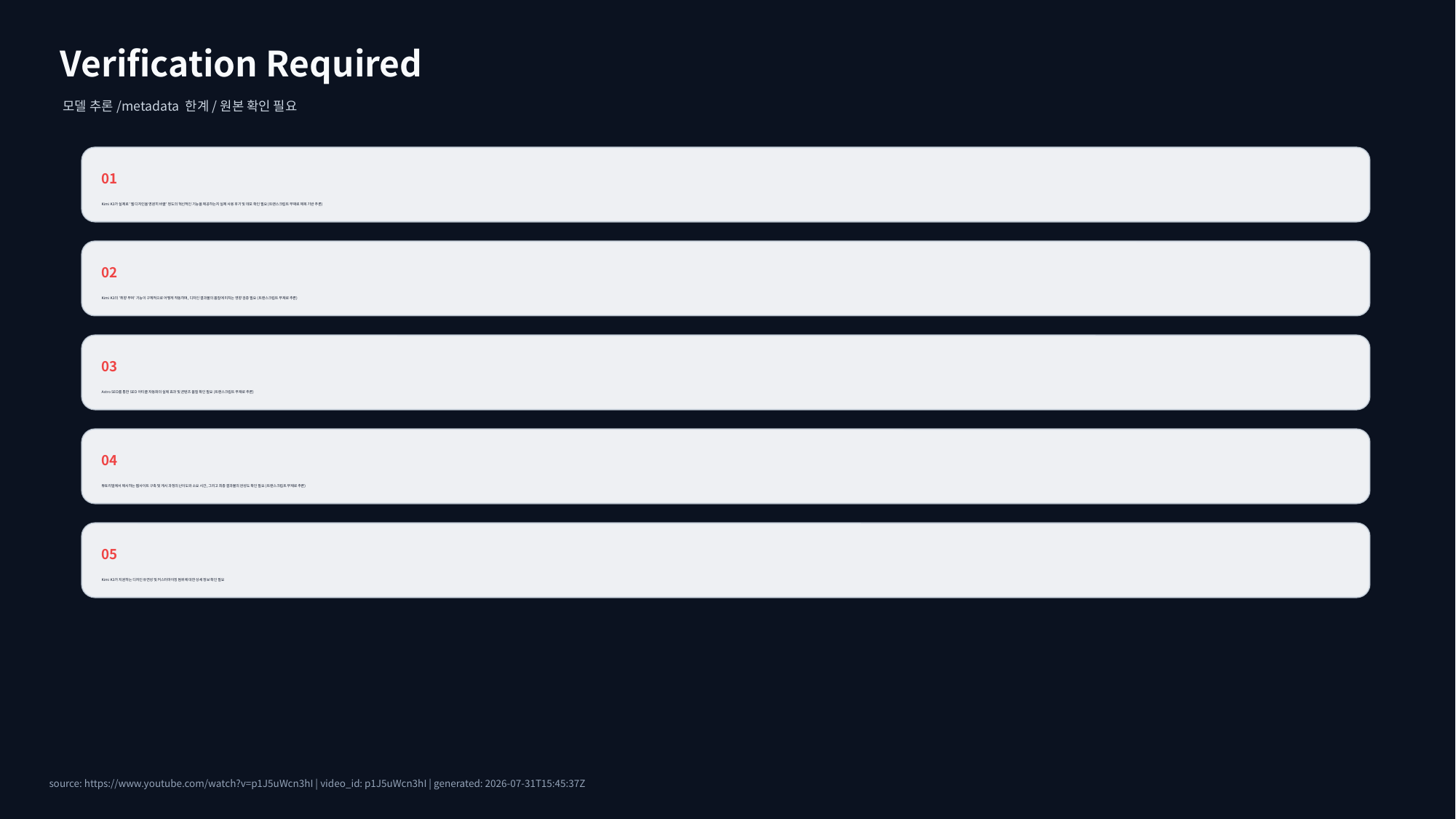

Verification Required
모델 추론/metadata 한계/원본 확인 필요

01
Kimi K3가 실제로 '웹 디자인을 영원히 바꿀' 정도의 혁신적인 기능을 제공하는지 실제 사용 후기 및 데모 확인 필요 (트랜스크립트 부재로 제목 기반 추론)

02
Kimi K3의 '취향 부여' 기능이 구체적으로 어떻게 작동하며, 디자인 결과물의 품질에 미치는 영향 검증 필요 (트랜스크립트 부재로 추론)

03
Astro SEO를 통한 SEO 아티클 자동화의 실제 효과 및 콘텐츠 품질 확인 필요 (트랜스크립트 부재로 추론)

04
튜토리얼에서 제시하는 웹사이트 구축 및 게시 과정의 난이도와 소요 시간, 그리고 최종 결과물의 완성도 확인 필요 (트랜스크립트 부재로 추론)

05
Kimi K3가 지원하는 디자인 유연성 및 커스터마이징 범위에 대한 상세 정보 확인 필요
source: https://www.youtube.com/watch?v=p1J5uWcn3hI | video_id: p1J5uWcn3hI | generated: 2026-07-31T15:45:37Z